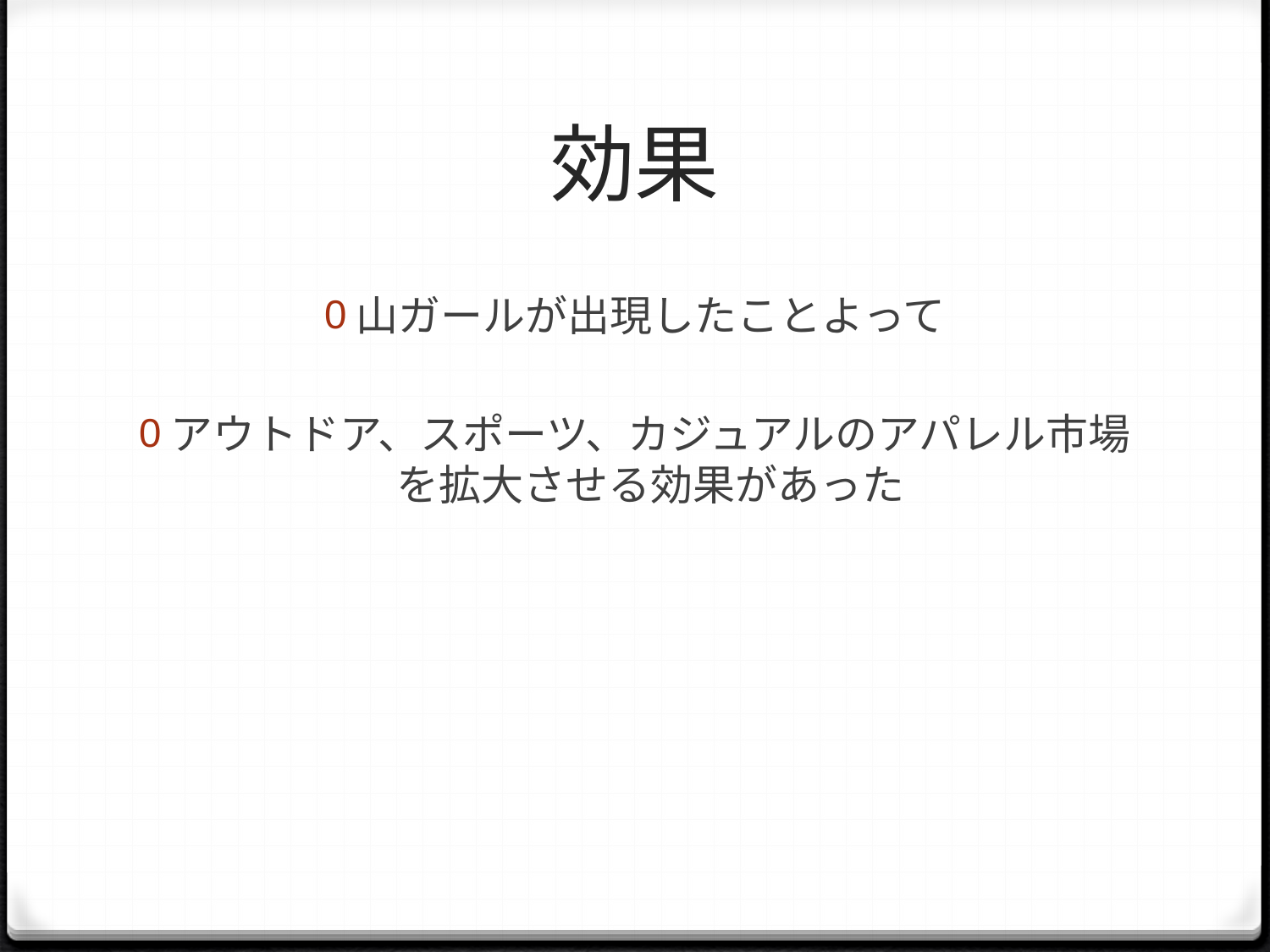

# 効果
山ガールが出現したことよって

アウトドア、スポーツ、カジュアルのアパレル市場を拡大させる効果があった